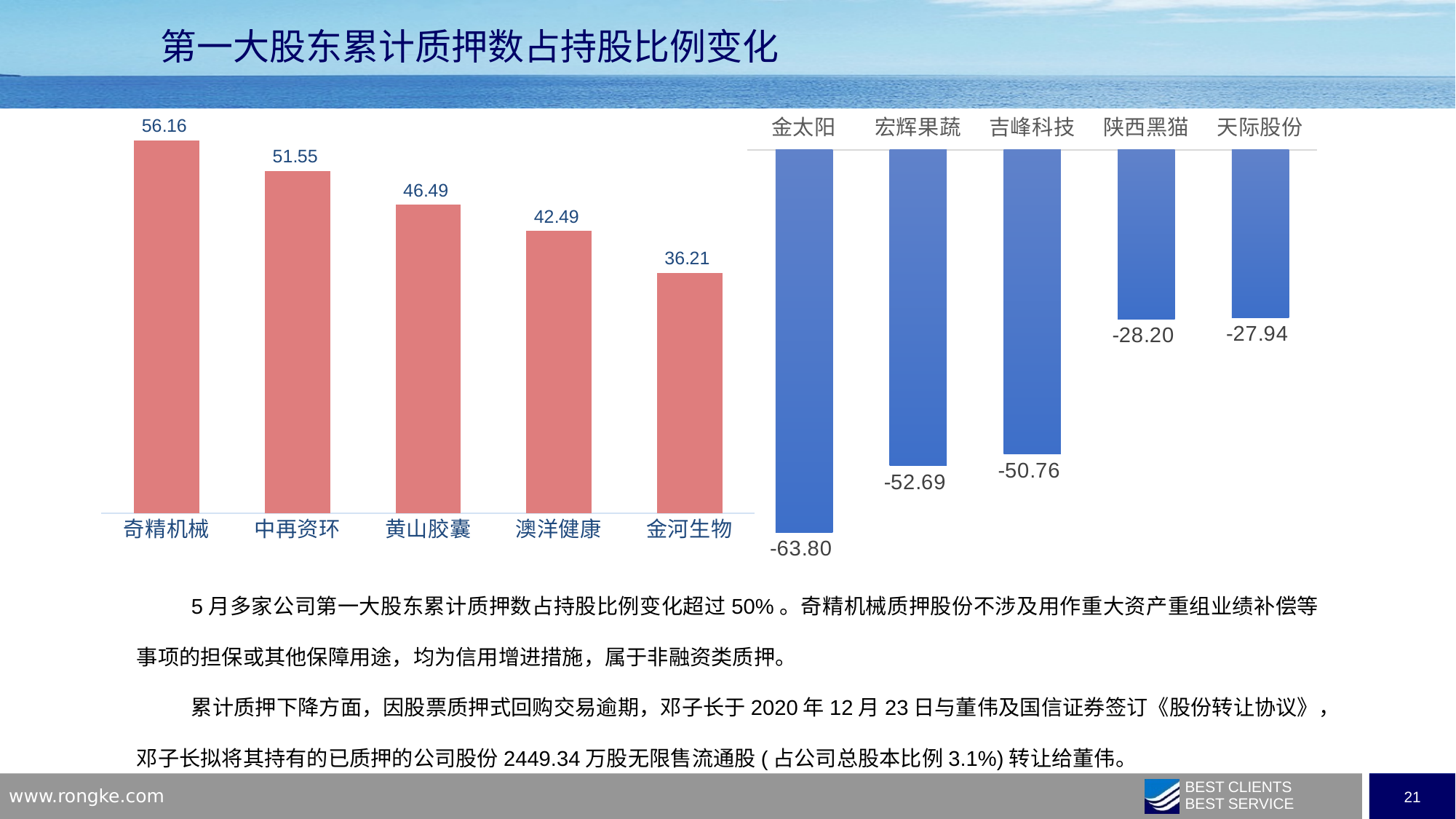

第一大股东累计质押数占持股比例变化

### Chart

| Category |  |
|---|---|
| 奇精机械 | 56.1578 |
| 中再资环 | 51.5477 |
| 黄山胶囊 | 46.4864 |
| 澳洋健康 | 42.49 |
| 金河生物 | 36.212300000000006 |

### Chart

| Category |  |
|---|---|
| 金太阳 | -63.8011 |
| 宏辉果蔬 | -52.6908 |
| 吉峰科技 | -50.7551 |
| 陕西黑猫 | -28.198700000000002 |
| 天际股份 | -27.9426 |
5月多家公司第一大股东累计质押数占持股比例变化超过50%。奇精机械质押股份不涉及用作重大资产重组业绩补偿等事项的担保或其他保障用途，均为信用增进措施，属于非融资类质押。
累计质押下降方面，因股票质押式回购交易逾期，邓子长于2020年12月23日与董伟及国信证券签订《股份转让协议》，邓子长拟将其持有的已质押的公司股份2449.34万股无限售流通股(占公司总股本比例3.1%)转让给董伟。